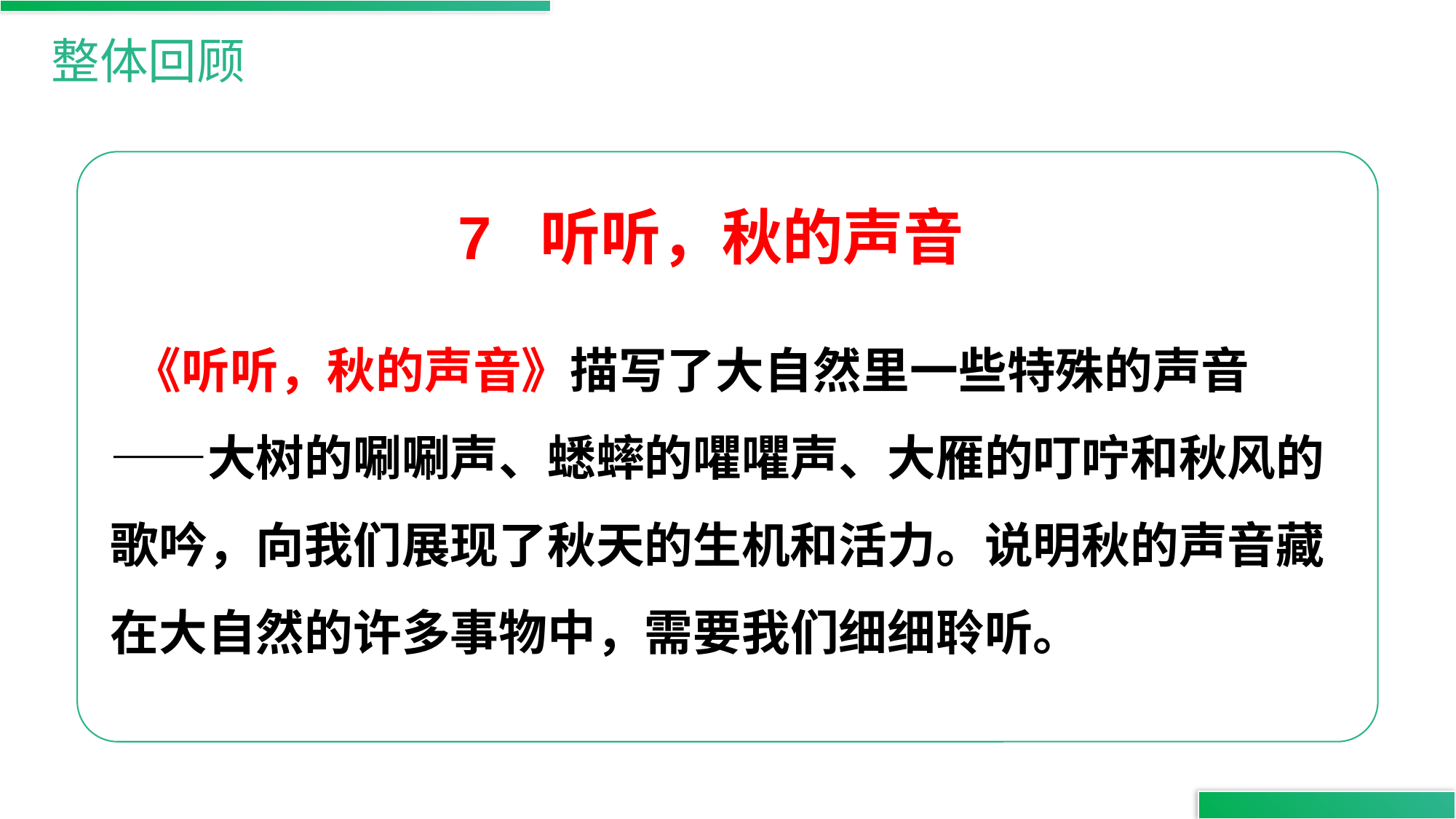

整体回顾
7  听听，秋的声音
 《听听，秋的声音》描写了大自然里一些特殊的声音——大树的唰唰声、蟋蟀的㘗㘗声、大雁的叮咛和秋风的歌吟，向我们展现了秋天的生机和活力。说明秋的声音藏在大自然的许多事物中，需要我们细细聆听。